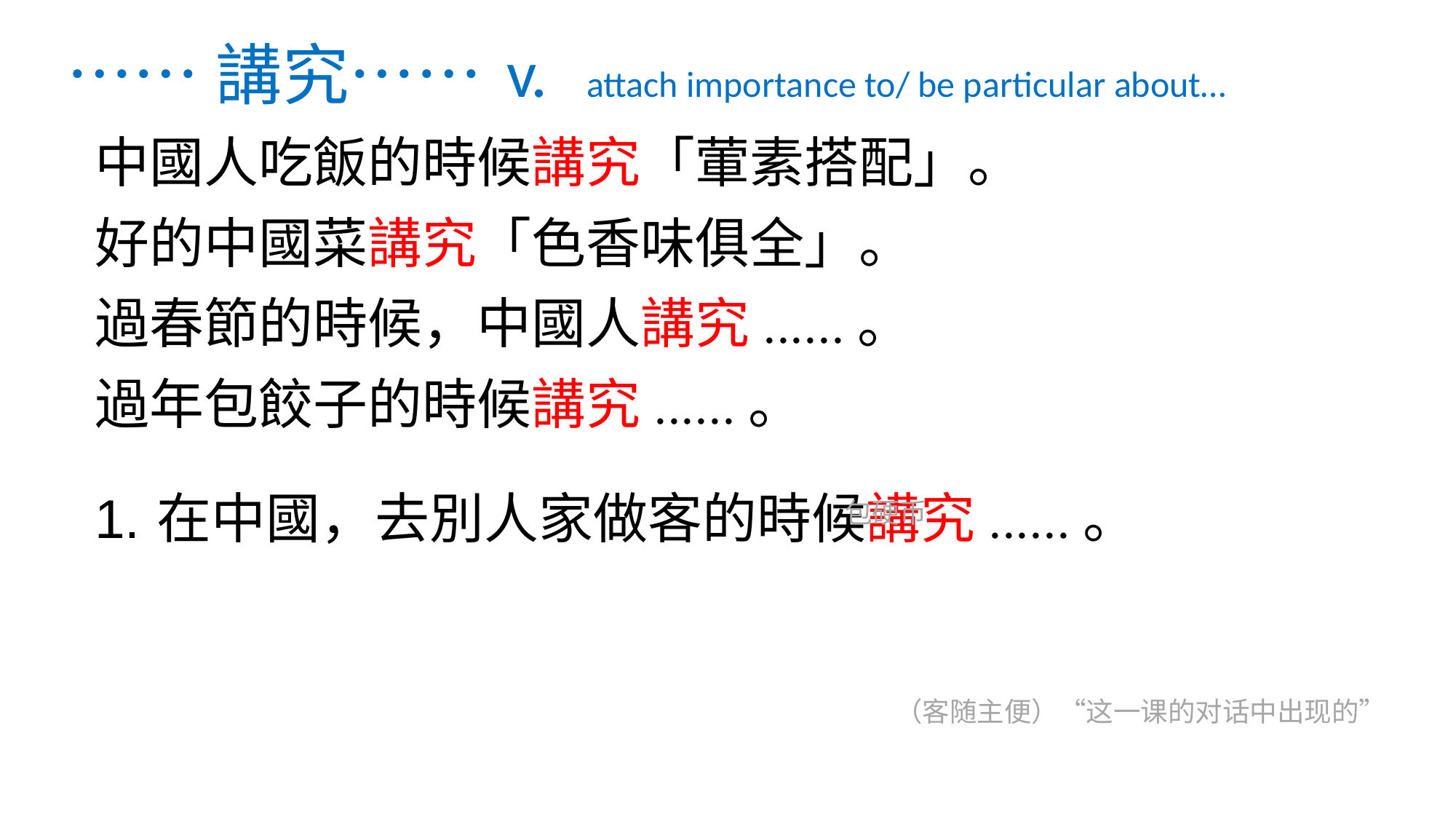

# ……講究……
v.   attach importance to/ be particular about…
中國人吃飯的時候講究「葷素搭配」。
好的中國菜講究「色香味俱全」。
過春節的時候，中國人講究......。
過年包餃子的時候講究......。
在中國，去別人家做客的時候講究......。
包硬币
（客随主便）“这一课的对话中出现的”